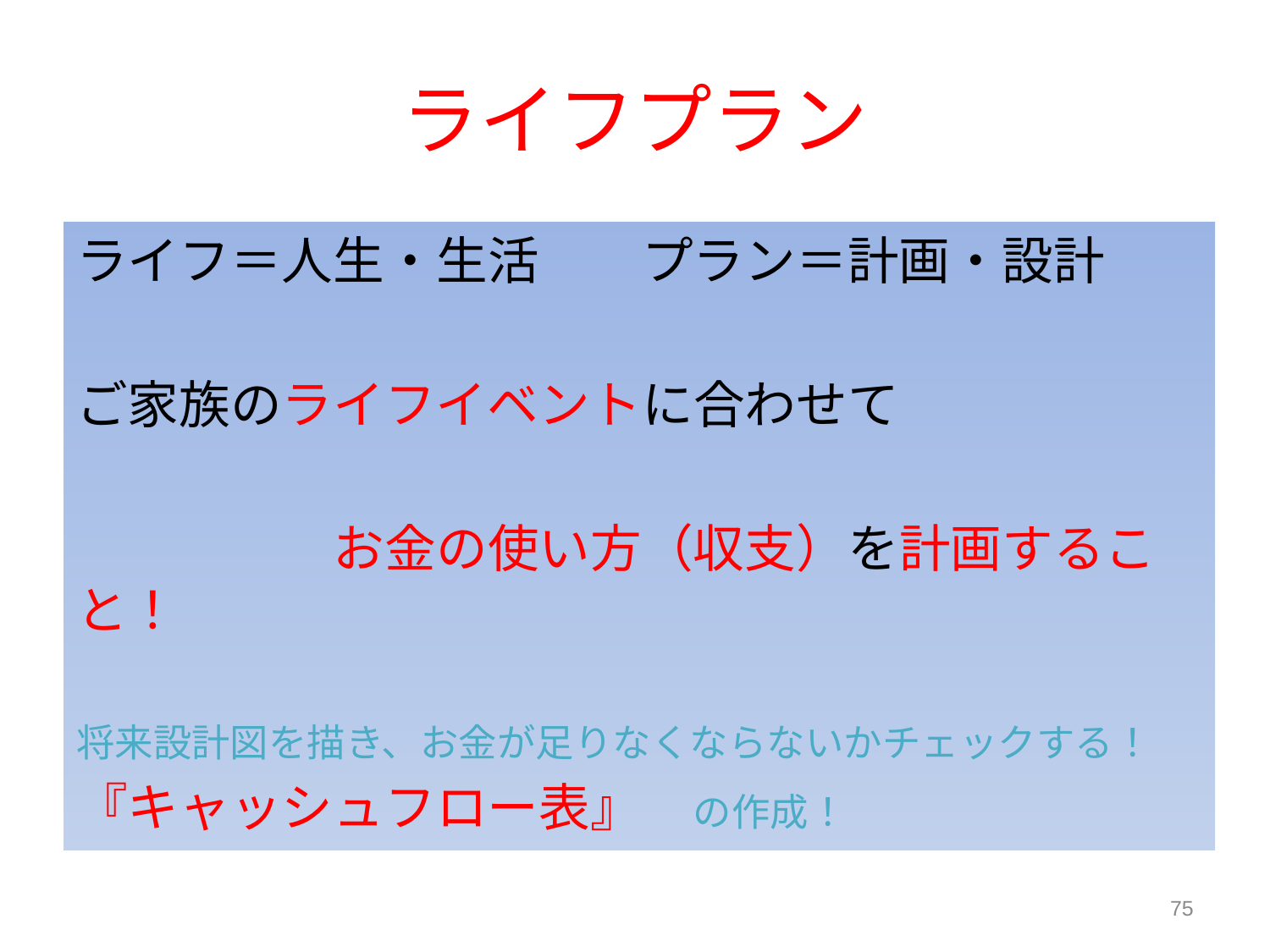

# ライフプラン
ライフ＝人生・生活　　プラン＝計画・設計

ご家族のライフイベントに合わせて

　　　　　お金の使い方（収支）を計画すること！

将来設計図を描き、お金が足りなくならないかチェックする！
『キャッシュフロー表』　の作成！
75